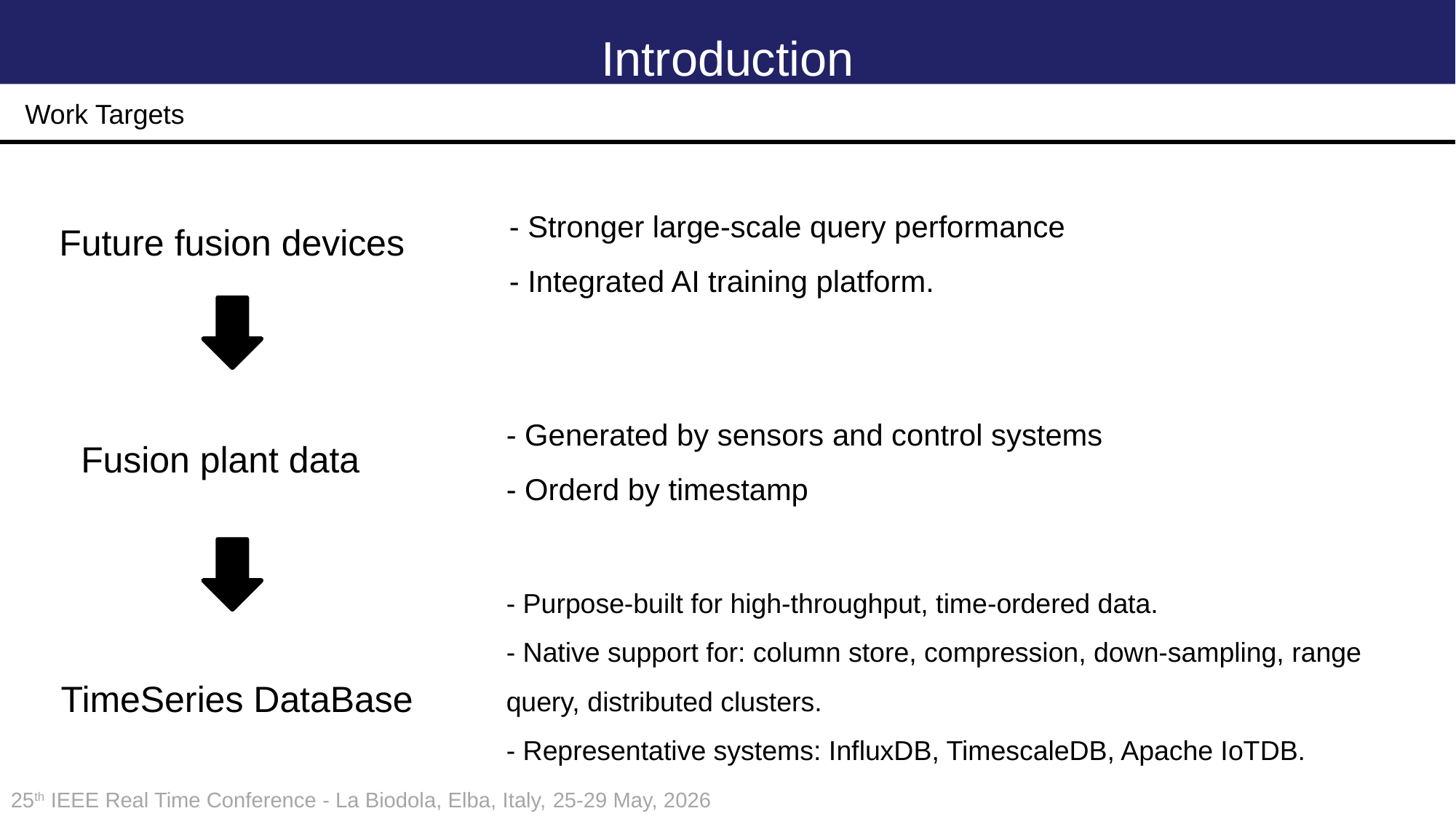

Introduction
工程数据
Work Targets

- Stronger large-scale query performance
- Integrated AI training platform.
Future fusion devices

- Generated by sensors and control systems
- Orderd by timestamp
Fusion plant data

- Purpose-built for high-throughput, time-ordered data.
- Native support for: column store, compression, down-sampling, range query, distributed clusters.
- Representative systems: InfluxDB, TimescaleDB, Apache IoTDB.
TimeSeries DataBase
25th IEEE Real Time Conference - La Biodola, Elba, Italy, 25-29 May, 2026